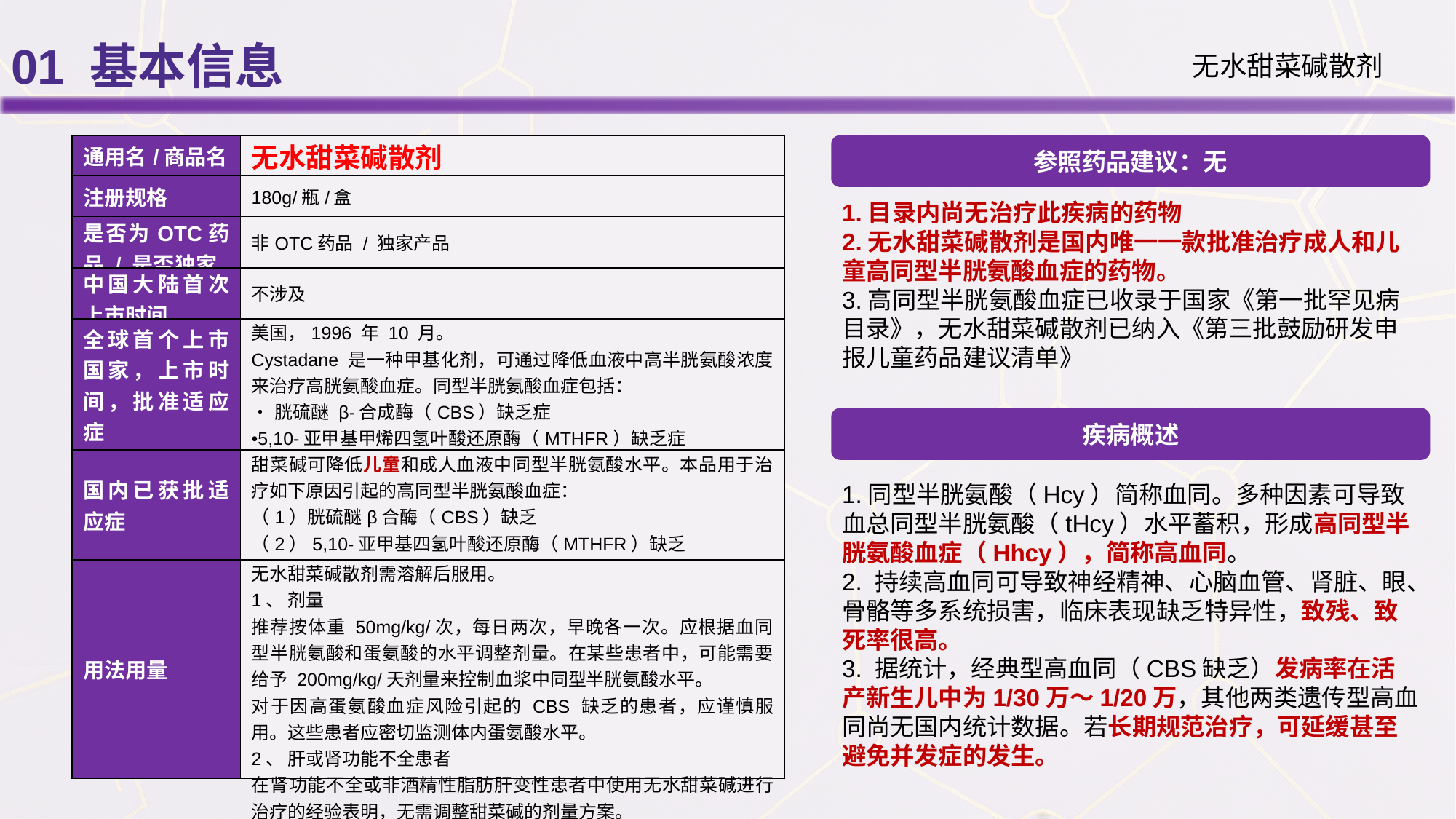

01 基本信息
无水甜菜碱散剂

| 通用名/商品名 | 无水甜菜碱散剂 |
| --- | --- |
| 注册规格 | 180g/瓶/盒 |
| 是否为OTC药品 / 是否独家 | 非OTC药品 / 独家产品 |
| 中国大陆首次上市时间 | 不涉及 |
| 全球首个上市国家，上市时间，批准适应症 | 美国，1996 年 10 月。 Cystadane 是一种甲基化剂，可通过降低血液中高半胱氨酸浓度来治疗高胱氨酸血症。同型半胱氨酸血症包括： •胱硫醚 β-合成酶（CBS）缺乏症 •5,10-亚甲基甲烯四氢叶酸还原酶（MTHFR）缺乏症 •钴胺素辅助因子代谢（CBL）缺陷 |
| 国内已获批适应症 | 甜菜碱可降低儿童和成人血液中同型半胱氨酸水平。本品用于治疗如下原因引起的高同型半胱氨酸血症： （1）胱硫醚β合酶（CBS）缺乏 （2）5,10-亚甲基四氢叶酸还原酶（MTHFR）缺乏 （3）钴胺素（维生素 B12）辅助因子代谢（cbl)缺陷 |
| 用法用量 | 无水甜菜碱散剂需溶解后服用。 1、 剂量 推荐按体重 50mg/kg/次，每日两次，早晚各一次。应根据血同型半胱氨酸和蛋氨酸的水平调整剂量。在某些患者中，可能需要给予 200mg/kg/天剂量来控制血浆中同型半胱氨酸水平。 对于因高蛋氨酸血症风险引起的 CBS 缺乏的患者，应谨慎服用。这些患者应密切监测体内蛋氨酸水平。 2、 肝或肾功能不全患者 在肾功能不全或非酒精性脂肪肝变性患者中使用无水甜菜碱进行治疗的经验表明，无需调整甜菜碱的剂量方案。 |
参照药品建议：无
1.目录内尚无治疗此疾病的药物
2.无水甜菜碱散剂是国内唯一一款批准治疗成人和儿童高同型半胱氨酸血症的药物。
3.高同型半胱氨酸血症已收录于国家《第一批罕见病目录》，无水甜菜碱散剂已纳入《第三批鼓励研发申报儿童药品建议清单》
疾病概述
1.同型半胱氨酸（Hcy）简称血同。多种因素可导致血总同型半胱氨酸（tHcy）水平蓄积，形成高同型半胱氨酸血症（Hhcy），简称高血同。
2. 持续高血同可导致神经精神、心脑血管、肾脏、眼、骨骼等多系统损害，临床表现缺乏特异性，致残、致死率很高。
3. 据统计，经典型高血同（CBS缺乏）发病率在活产新生儿中为1/30万～1/20万，其他两类遗传型高血同尚无国内统计数据。若⻓期规范治疗，可延缓甚⾄避免并发症的发生。